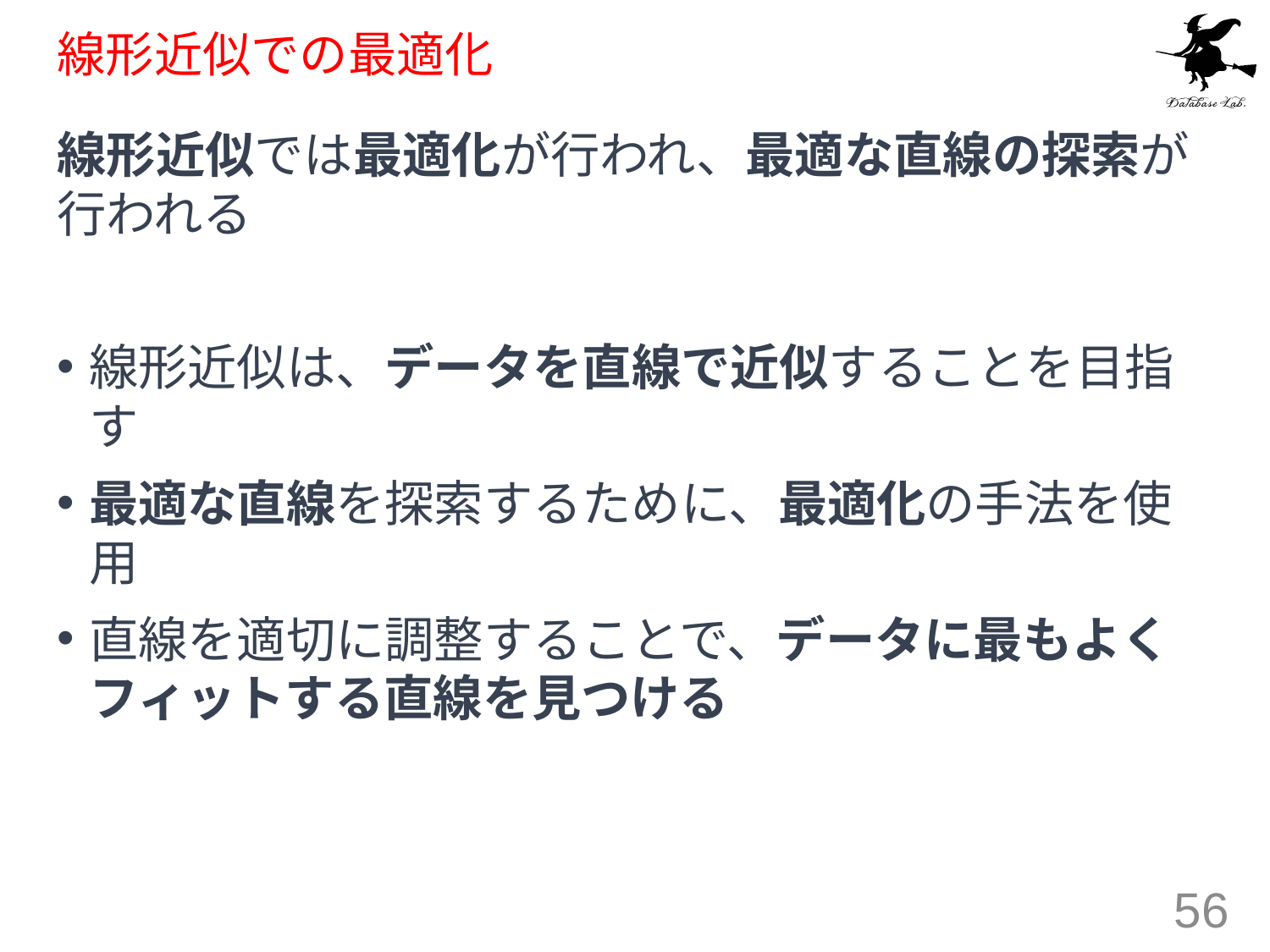

# 線形近似での最適化
線形近似では最適化が行われ、最適な直線の探索が行われる

線形近似は、データを直線で近似することを目指す
最適な直線を探索するために、最適化の手法を使用
直線を適切に調整することで、データに最もよくフィットする直線を見つける

56